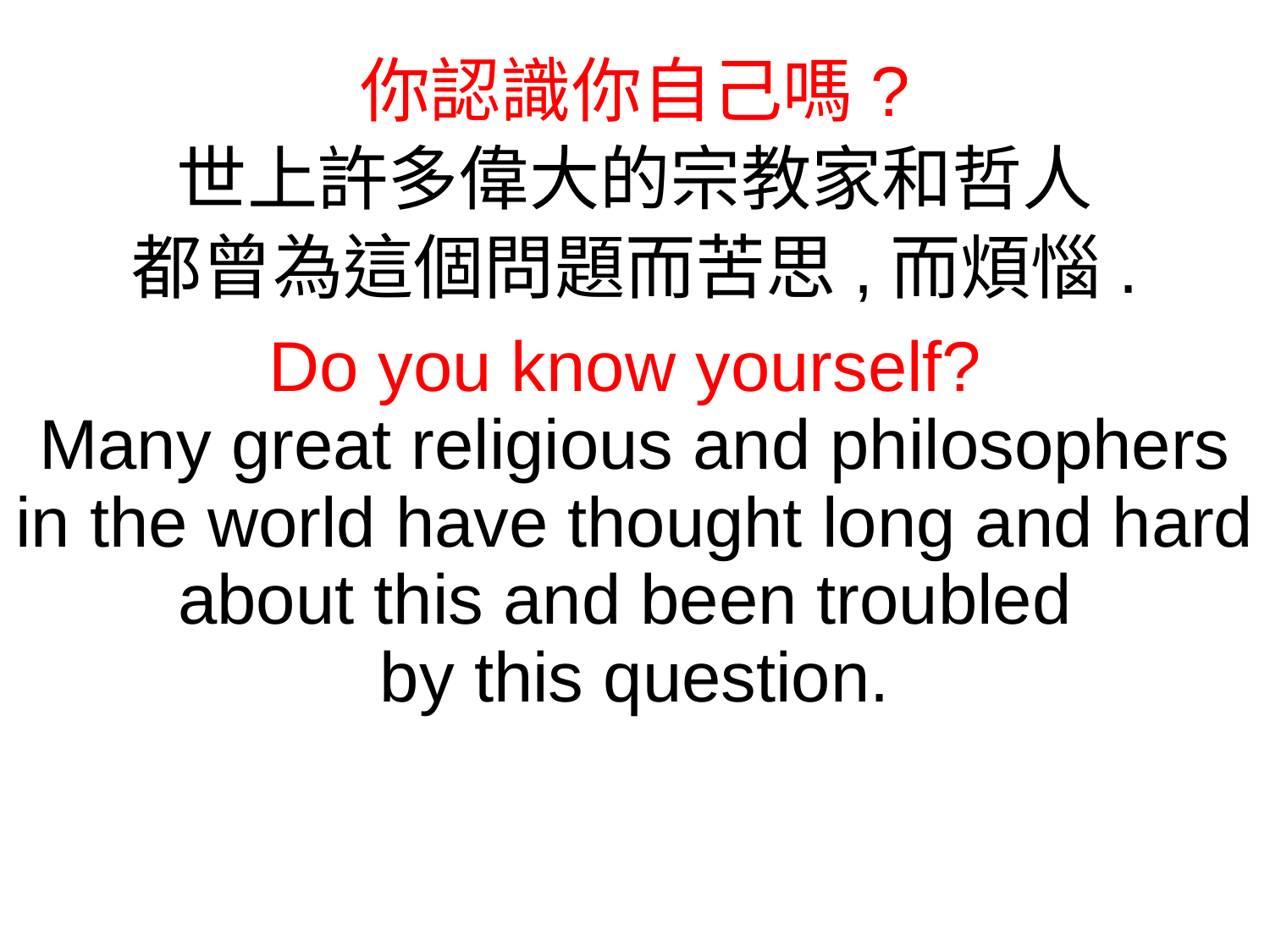

你認識你自己嗎?
世上許多偉大的宗教家和哲人
都曾為這個問題而苦思,而煩惱.
Do you know yourself?
Many great religious and philosophers in the world have thought long and hard about this and been troubled
by this question.